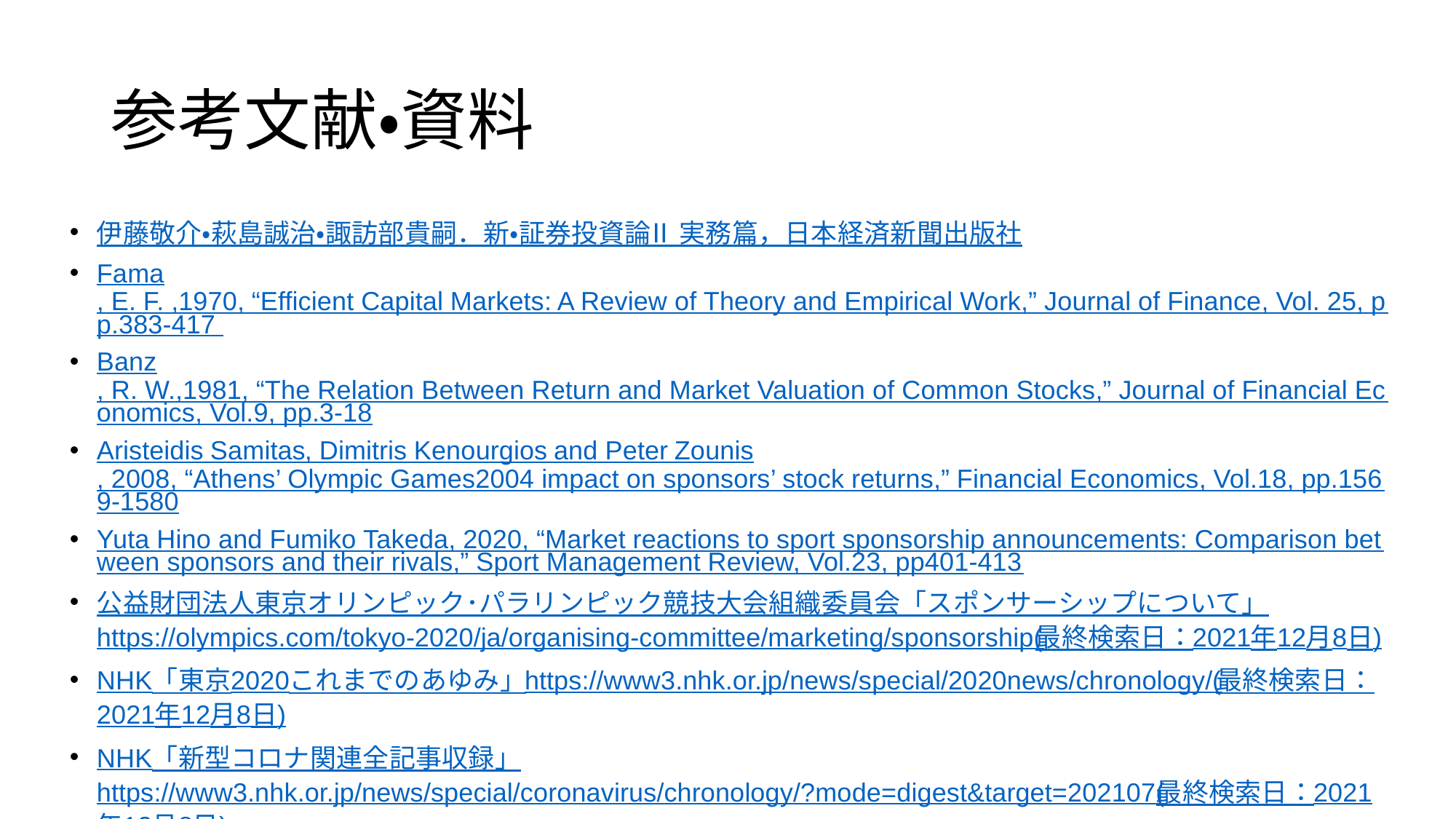

# 参考文献・資料
伊藤敬介・萩島誠治・諏訪部貴嗣．新・証券投資論Ⅱ 実務篇，日本経済新聞出版社
Fama, E. F. ,1970, “Efficient Capital Markets: A Review of Theory and Empirical Work,” Journal of Finance, Vol. 25, pp.383-417
Banz, R. W.,1981, “The Relation Between Return and Market Valuation of Common Stocks,” Journal of Financial Economics, Vol.9, pp.3-18
Aristeidis Samitas, Dimitris Kenourgios and Peter Zounis, 2008, “Athens’ Olympic Games2004 impact on sponsors’ stock returns,” Financial Economics, Vol.18, pp.1569-1580
Yuta Hino and Fumiko Takeda, 2020, “Market reactions to sport sponsorship announcements: Comparison between sponsors and their rivals,” Sport Management Review, Vol.23, pp401-413
公益財団法人東京オリンピック･パラリンピック競技大会組織委員会「スポンサーシップについて」https://olympics.com/tokyo-2020/ja/organising-committee/marketing/sponsorship(最終検索日：2021年12月8日)
NHK「東京2020これまでのあゆみ」https://www3.nhk.or.jp/news/special/2020news/chronology/(最終検索日：2021年12月8日)
NHK「新型コロナ関連全記事収録」https://www3.nhk.or.jp/news/special/coronavirus/chronology/?mode=digest&target=202107(最終検索日：2021年12月8日)
Yahoo!ファイナンスhttps://finance.yahoo.co.jp/